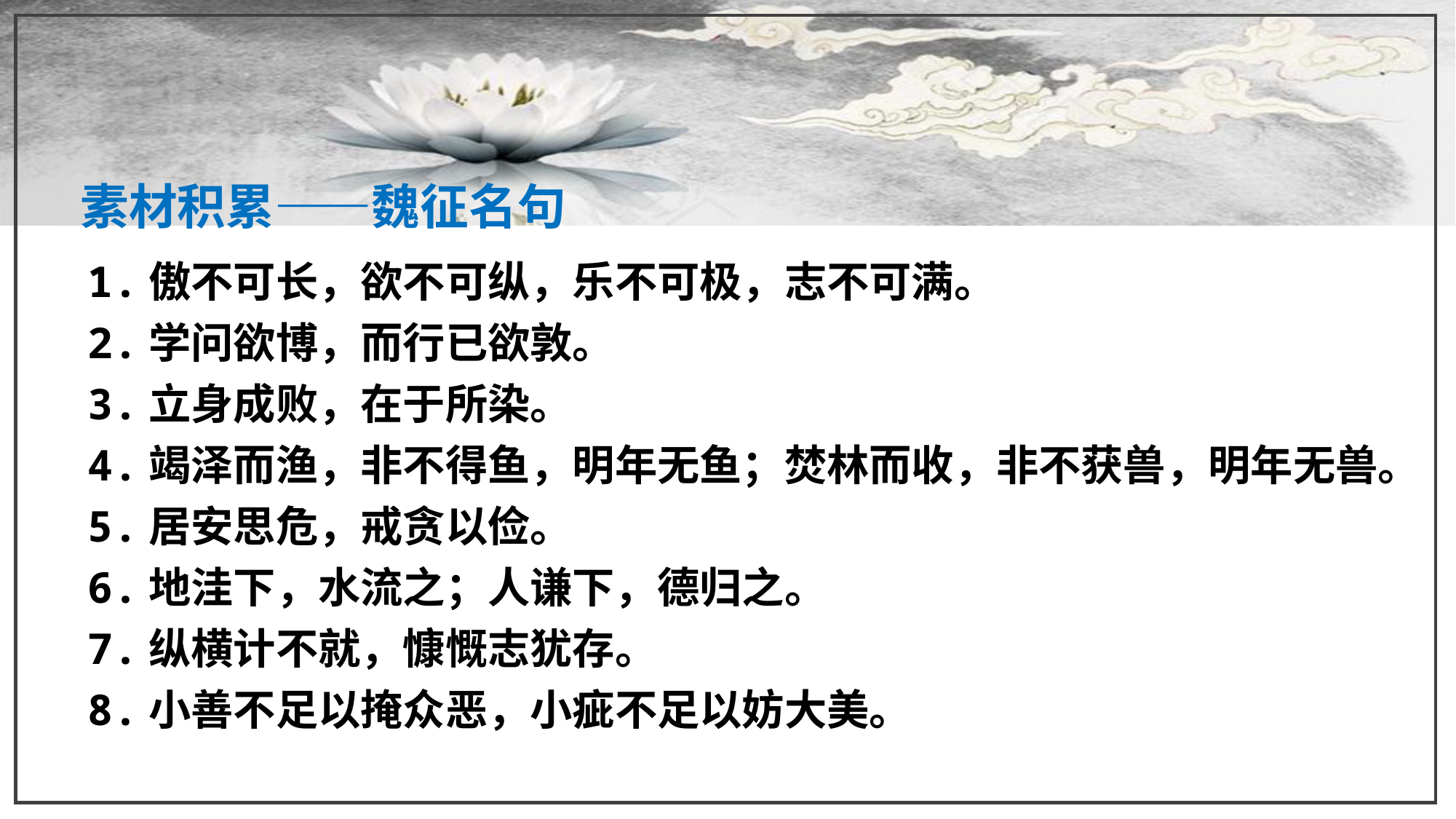

素材积累——魏征名句

1.傲不可长，欲不可纵，乐不可极，志不可满。
2.学问欲博，而行已欲敦。
3.立身成败，在于所染。
4.竭泽而渔，非不得鱼，明年无鱼；焚林而收，非不获兽，明年无兽。
5.居安思危，戒贪以俭。
6.地洼下，水流之；人谦下，德归之。
7.纵横计不就，慷慨志犹存。
8.小善不足以掩众恶，小疵不足以妨大美。